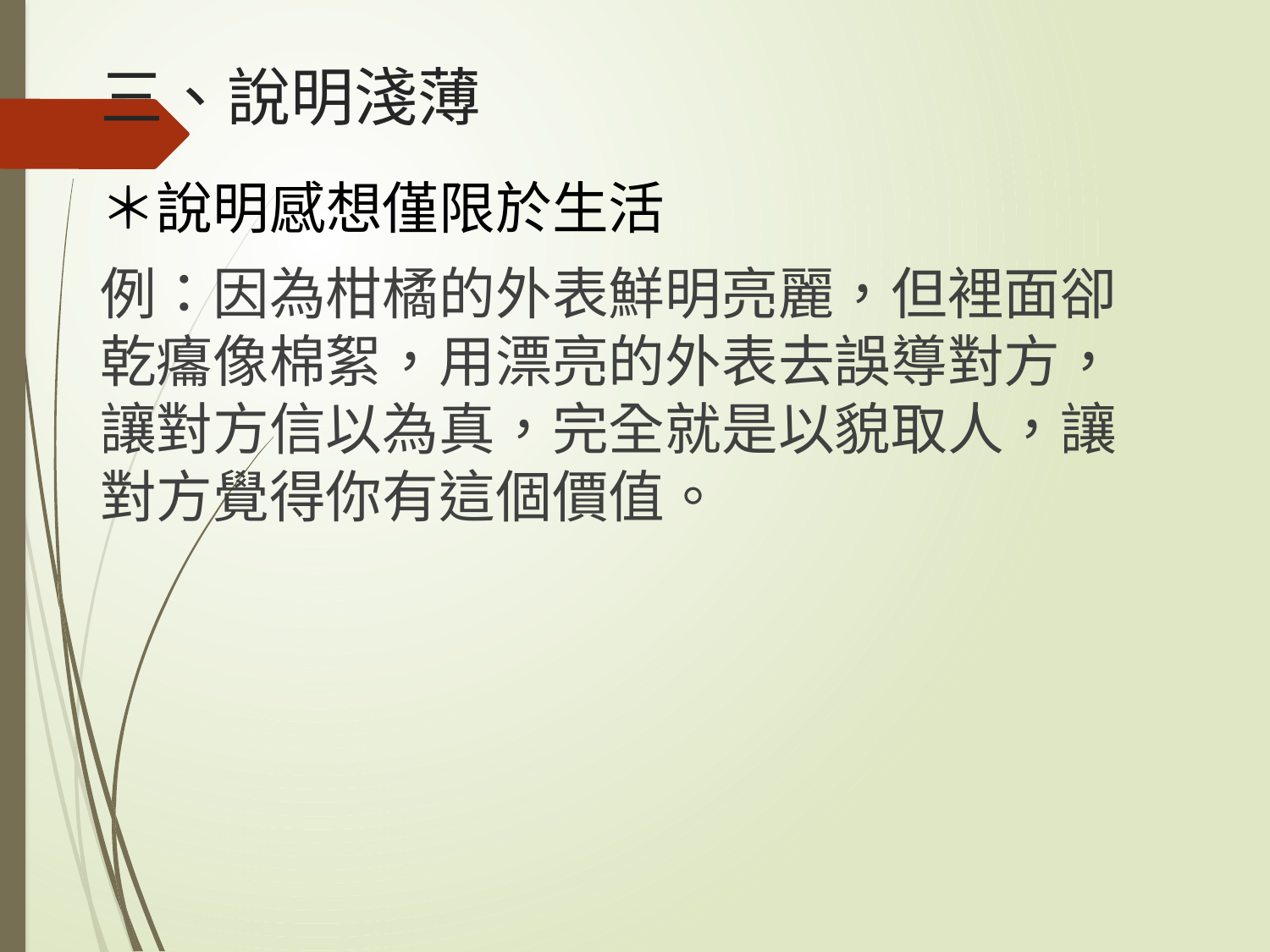

# 三、說明淺薄
＊說明感想僅限於生活
例：因為柑橘的外表鮮明亮麗，但裡面卻乾癟像棉絮，用漂亮的外表去誤導對方，讓對方信以為真，完全就是以貌取人，讓對方覺得你有這個價值。